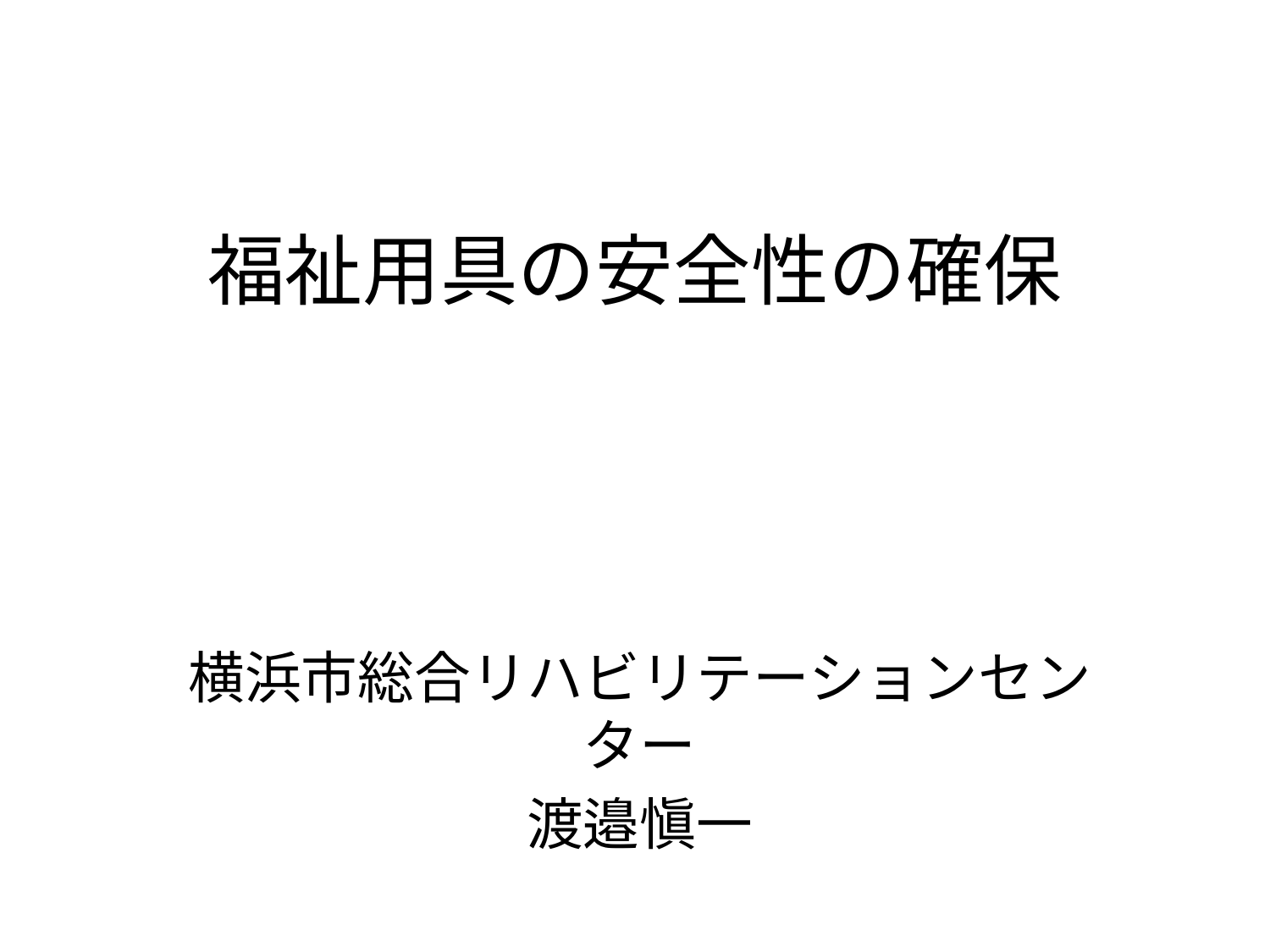

# 福祉用具の安全性の確保
横浜市総合リハビリテーションセンター
渡邉愼一